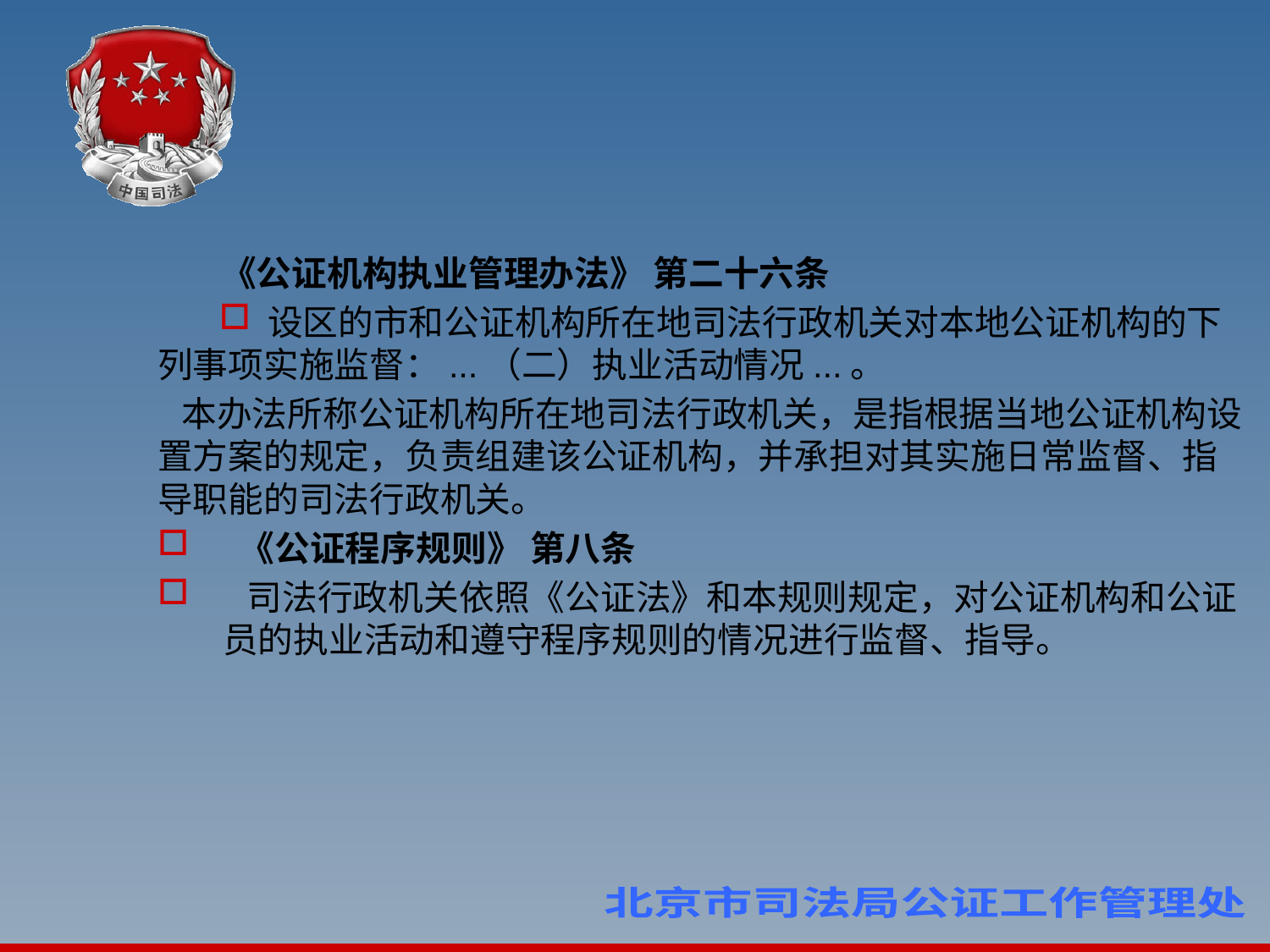

#

《公证机构执业管理办法》 第二十六条
 设区的市和公证机构所在地司法行政机关对本地公证机构的下列事项实施监督：...（二）执业活动情况...。
  本办法所称公证机构所在地司法行政机关，是指根据当地公证机构设置方案的规定，负责组建该公证机构，并承担对其实施日常监督、指导职能的司法行政机关。
 《公证程序规则》 第八条
  司法行政机关依照《公证法》和本规则规定，对公证机构和公证员的执业活动和遵守程序规则的情况进行监督、指导。